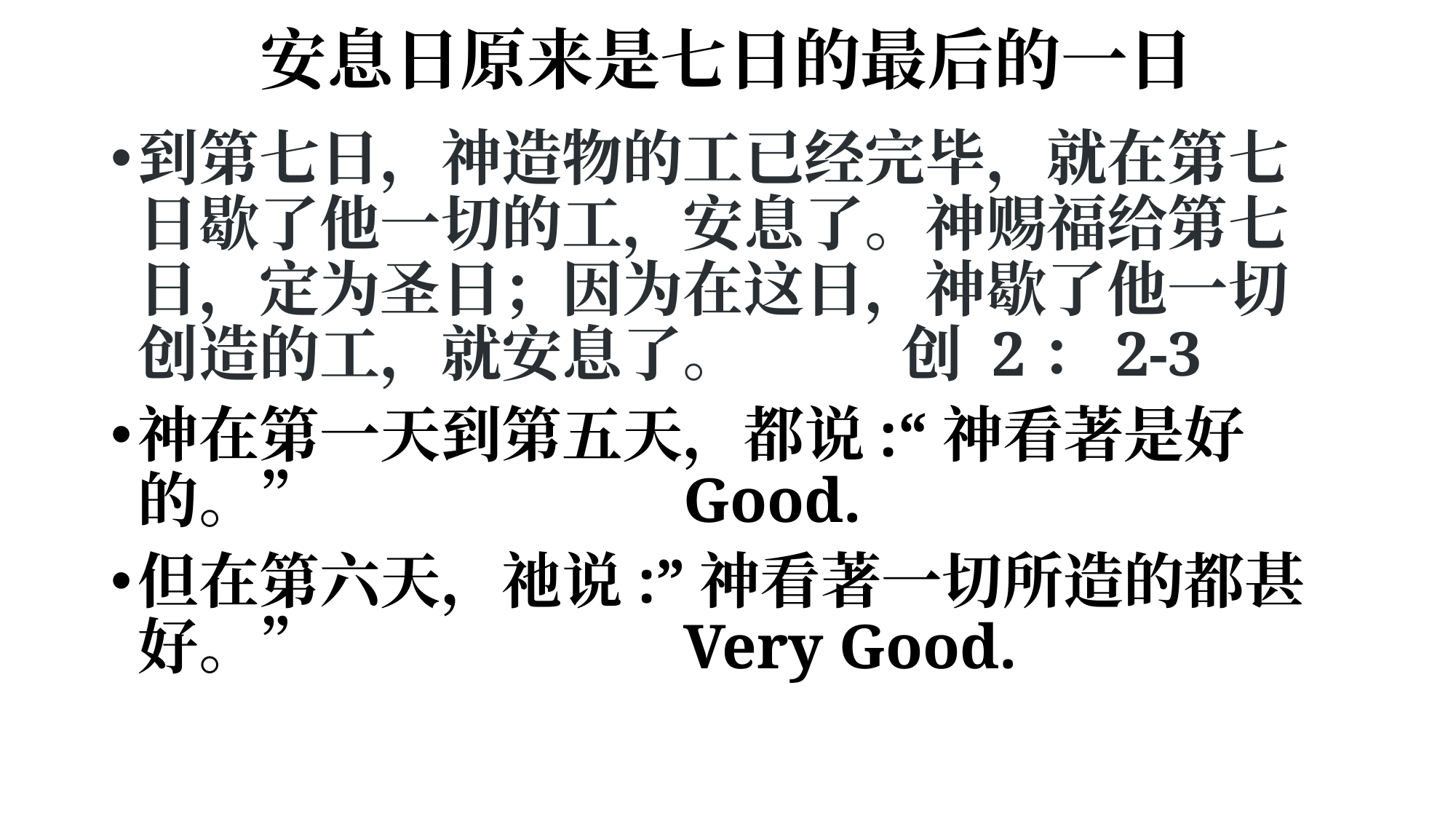

# 安息日原来是七日的最后的一日
到第七日，神造物的工已经完毕，就在第七日歇了他一切的工，安息了。神赐福给第七日，定为圣日；因为在这日，神歇了他一切创造的工，就安息了。		创 2：2-3
神在第一天到第五天，都说:“神看著是好的。”				Good.
但在第六天，祂说:”神看著一切所造的都甚好。”				Very Good.